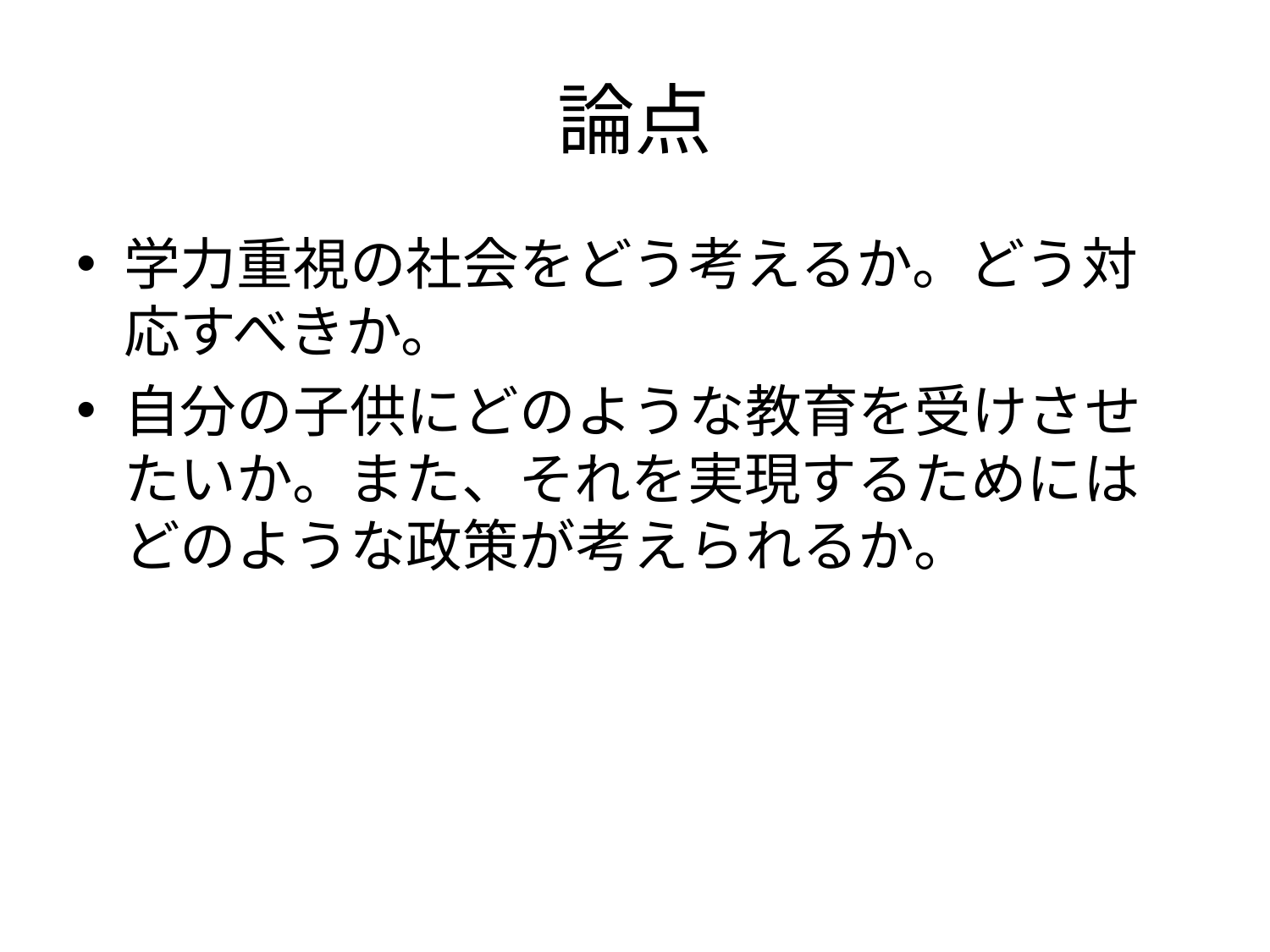

# 論点
学力重視の社会をどう考えるか。どう対応すべきか。
自分の子供にどのような教育を受けさせたいか。また、それを実現するためにはどのような政策が考えられるか。